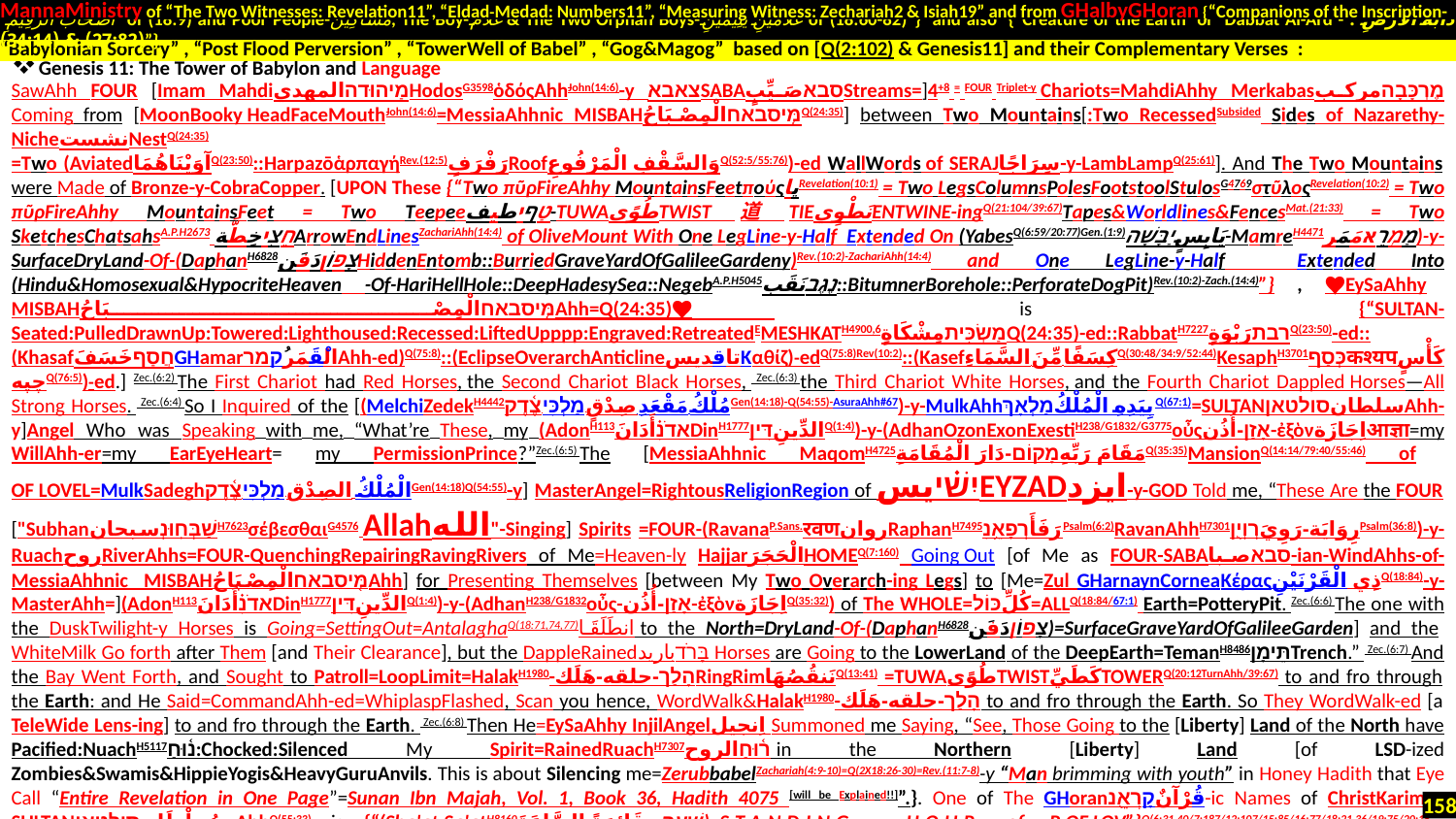

MannaMinistry of “The Two Witnesses: Revelation11”, “Eldad-Medad: Numbers11”, “Measuring Witness: Zechariah2 & Isiah19” and from GHalbyGHoran {“Companions of the Inscription-
 أَصْحَابَ الرَّقِيمِ  of (18:9) and Poor People-مَسَاكِينَ, The Boy-غُلَامُ & The Two Orphan Boys-غُلَامَيْنِ يَتِيمَيْنِ of (18:60-82)”}  and also  {“Creature of the Earth  or  Dabbat Al-Ard - دَابَّةُ الْأَرْضِ : (27:82) & (34:14)”}

Genesis 11: The Tower of Babylon and Language
SawAhh FOUR [Imam MahdiמַיהוּדהالمهديHodosG3598ὁδόςAhhJohn(14:6)-y צאבאSABAסבאصَيِّبٍStreams=]4+8 = FOUR Triplet-y Chariots=MahdiAhhy Merkabasמֶרְכָּבָהمرکب Coming from [MoonBooky HeadFaceMouthJohn(14:6)=MessiaAhhnic MISBAHמּ֤יסבאחالْمِصْبَاحُQ(24:35)] between Two Mountains[:Two RecessedSubsided Sides of Nazarethy-NicheنشستNestQ(24:35)
=Two (AviatedآوَيْنَاهُمَاQ(23:50)::HarpazōἁρπαγήRev.(12:5)رَفْرَفٍRoofوَالسَّقْفِ الْمَرْفُوعِQ(52:5/55:76))-ed WallWords of SERAJسِرَاجًا-y-LambLampQ(25:61)]. And The Two Mountains were Made of Bronze-y-CobraCopper. [UPON These {“Two πῦρFireAhhy MountainsFeetπούςپاRevelation(10:1) = Two LegsColumnsPolesFootstoolStulosG4769στῦλοςRevelation(10:2) = Two πῦρFireAhhy MountainsFeet = Two Teepeeטַףיطيف-TUWAطُوًىTWIST道TIEنَطْوِيENTWINE-ingQ(21:104/39:67)Tapes&Worldlines&FencesMat.(21:33) = Two SketchesChatsahsA.P.H2673 חֵצִיخِطَّةArrowEndLinesZachariAhh(14:4) of OliveMount With One LegLine-y-Half  Extended On (YabesQ(6:59/20:77)Gen.(1:9)يَابِسٍיַבָּשָׁה-MamreH4471מַמְרֵאمَمَر)-y-SurfaceDryLand-Of-(DaphanH6828צָפוֹןدَفَنHiddenEntomb::BurriedGraveYardOfGalileeGardeny)Rev.(10:2)-ZachariAhh(14:4) and One LegLine-y-Half  Extended Into (Hindu&Homosexual&HypocriteHeaven -Of-HariHellHole::DeepHadesySea::NegebA.P.H5045נֶגֶבنَقَب::BitumnerBorehole::PerforateDogPit)Rev.(10:2)-Zach.(14:4)”} , ♥EySaAhhy MISBAHמּ֤יסבאחالْمِصْبَاحُAhh=Q(24:35)♥ is {“SULTAN-Seated:PulledDrawnUp:Towered:Lighthoused:Recessed:LiftedUpppp:Engraved:RetreatedEMESHKATH4900,6מַשְׂכִּיתمِشْكَاةٍQ(24:35)-ed::RabbatH7227רבתرَبْوَةٍQ(23:50)-ed:: (KhasafחֲסַףخَسَفَGHamarالْقَمَرُקמרAhh-ed)Q(75:8)::(EclipseOverarchAnticlineتاقدیسΚαθίζ)-edQ(75:8)Rev(10:2)::(Kasefكِسَفًا مِّنَ السَّمَاءِQ(30:48/34:9/52:44)KesaphH3701כְּסַףकश्यपكَأْسٍ چپهQ(76:5))-ed.] Zec.(6:2) The First Chariot had Red Horses, the Second Chariot Black Horses,  Zec.(6:3) the Third Chariot White Horses, and the Fourth Chariot Dappled Horses—All Strong Horses.  Zec.(6:4) So I Inquired of the [(MelchiZedekH4442مُلْكُ مَقْعَدِ صِدْقٍ.מַלְכִּי־צֶ֫דֶקGen(14:18)-Q(54:55)-AsuraAhh#67)-y-MulkAhhبِيَدِهِ الْمُلْكُמַלְאָךְQ(67:1)=SULTANسلطانסולטאןAhh-y]Angel Who was Speaking with me, “What’re These, my (AdonH113אדֹנִ֗أَدَانَDinH1777الدِّينِדִּיןQ(1:4))-y-(AdhanOzonExonExestiH238/G1832/G3775οὖςאָזַן-أُذُن-ἐξὸνاِجَازَةआज्ञा=my WillAhh-er=my EarEyeHeart= my PermissionPrince?”Zec.(6:5) The [MessiaAhhnic MaqomH4725مَقَامَ رَبِّهِמָקוֹם-دَارَ الْمُقَامَةِQ(35:35)MansionQ(14:14/79:40/55:46) of LoveLord=MulkSadeghالْمُلْكُ الصِدْق .מַלְכִּי־צֶ֫דֶקGen(14:18)Q(54:55)-y] MasterAngel=RightousReligionRegion of יִשַׁ֗יیسEYZADایزد-y-GOD Told me, “These Are the FOUR ["SubhanשַׁבְּחֽוּנְسبحانH7623σέβεσθαιG4576 Allahالله"-Singing] Spirits =FOUR-(RavanaP.Sans.रवणروانRaphanH7495رَفَأَרְפָאֵ֥נִPsalm(6:2)RavanAhhH7301رِوَايَة-رَوِيَרְוְיֻןPsalm(36:8))-y-RuachروحRiverAhhs=FOUR-QuenchingRepairingRavingRivers of Me=Heaven-ly HajjarالْحَجَرَHOMEQ(7:160) Going Out [of Me as FOUR-SABAסבאصبا-ian-WindAhhs-of-MessiaAhhnic  MISBAHמּ֤יסבאחالْمِصْبَاحُAhh] for Presenting Themselves [between My Two Overarch-ing Legs] to [Me=Zul GHarnaynCorneaΚέραςذِي الْقَرْنَيْنِQ(18:84)-y-MasterAhh=](AdonH113אדֹנִ֗أَدَانَDinH1777الدِّينِדִּיןQ(1:4))-y-(AdhanH238/G1832οὖς-אָזַן-أُذُن-ἐξὸνاِجَازَةQ(35:32)) of The WHOLE=كُلِّכּוֹל=ALLQ(18:84/67:1) Earth=PotteryPit. Zec.(6:6) The one with the DuskTwilight-y Horses is Going=SettingOut=AntalaghaQ(18:71,74,77)انطَلَقَا to the North=DryLand-Of-(DaphanH6828צָפוֹןدَفَن)=SurfaceGraveYardOfGalileeGarden] and the WhiteMilk Go forth after Them [and Their Clearance], but the DappleRainedבָּרֹדبارید Horses are Going to the LowerLand of the DeepEarth=TemanH8486תֵּימָןTrench.”  Zec.(6:7) And the Bay Went Forth, and Sought to Patroll=LoopLimit=HalakH1980-הָלַך-حلقه-هَلَكRingRimنَنقُصُهَاQ(13:41) =TUWAطُوًىTWISTكَطَيِّTOWERQ(20:12TurnAhh/39:67) to and fro through the Earth: and He Said=CommandAhh-ed=WhiplaspFlashed, Scan you hence, WordWalk&HalakH1980-הָלַך-حلقه-هَلَك to and fro through the Earth. So They WordWalk-ed [a TeleWide Lens-ing] to and fro through the Earth.  Zec.(6:8) Then He=EySaAhhy InjilAngelاِنجيل Summoned me Saying, “See, Those Going to the [Liberty] Land of the North have Pacified:NuachH5117נ֫וּחַ:Chocked:Silenced My Spirit=RainedRuachH7307ר֫וּחַالروح in the Northern [Liberty] Land [of LSD-ized Zombies&Swamis&HippieYogis&HeavyGuruAnvils. This is about Silencing me=ZerubbabelZachariah(4:9-10)=Q(2X18:26-30)=Rev.(11:7-8)-y “Man brimming with youth” in Honey Hadith that Eye Call “Entire Revelation in One Page”=Sunan Ibn Majah, Vol. 1, Book 36, Hadith 4075 [will be Explained!!]”.}. One of The GHoranقُرْآنٌקָרְאֵ֖נ-ic Names of ChristKarimy  SULTANبِسُلْطَانסולטאןAhhQ(55:33) is {“(Sha'at:Sa'atH8160שָׁעָה قَائِمَةً السَّاعَةَ)=STANDING  HOUR of LoveLord”}Q(6:31,40/7:187/12:107/15:85/16:77/18:21,36/19:75/20:15 /21:49/22:1,7,55/25:11/30:12,14,55/31:34/33:63/40:46,59/41:47,50/42:17,18/43:61,66,85/45:27,32/47:18/54:1,46/79:42)=35TimesRepeated”}; and what is known as mortal history is nothing but a Buckled LandScape of HeartFull-HeadCollision with SULTANبِسُلْطَانסולטאןAhh-yQ(55:33)Sa'atH8160שָׁעָה السَّاعَةَQ(54:1)=EySaAhhy HourAhh=MoonBook-y MISBAHמּ֤יסבאחالْمِصْبَاحُ Q(24:35) Who is Stand-ed= MESHKATH4906מַשְׂכִּיתمِشْكَاةٍQ(24:35)-ed=NicheنشستNestQ(24:35)-ed UPON Two CobraCopperColumns:הֹרMountSides:πυρFireFeetπούςپا :FootstoolsστῦλοςRev.(10:1)-Zec.(6:1).

Genesis 11: The Tower of Babylon and Language
“Babylonian Sorcery” , “Post Flood Perversion” , “TowerWell of Babel” , “Gog&Magog”  based on [Q(2:102) & Genesis11] and their Complementary Verses  :
158